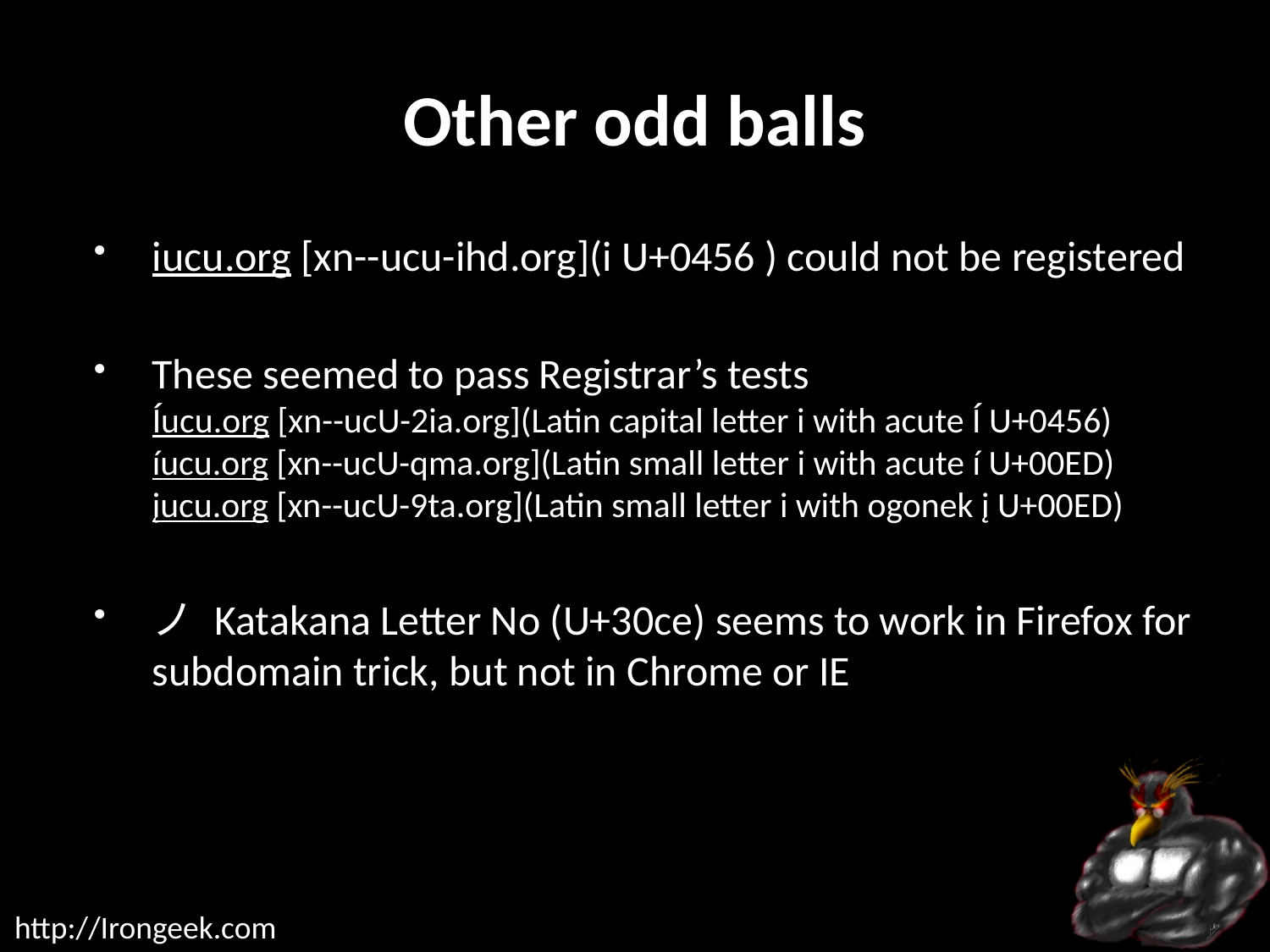

# Other odd balls
іucu.org [xn--ucu-ihd.org](і U+0456 ) could not be registered

These seemed to pass Registrar’s tests
Íucu.org [xn--ucU-2ia.org](Latin capital letter i with acute Í U+0456)
íucu.org [xn--ucU-qma.org](Latin small letter i with acute í U+00ED)
įucu.org [xn--ucU-9ta.org](Latin small letter i with ogonek į U+00ED)

ノ Katakana Letter No (U+30ce) seems to work in Firefox for subdomain trick, but not in Chrome or IE